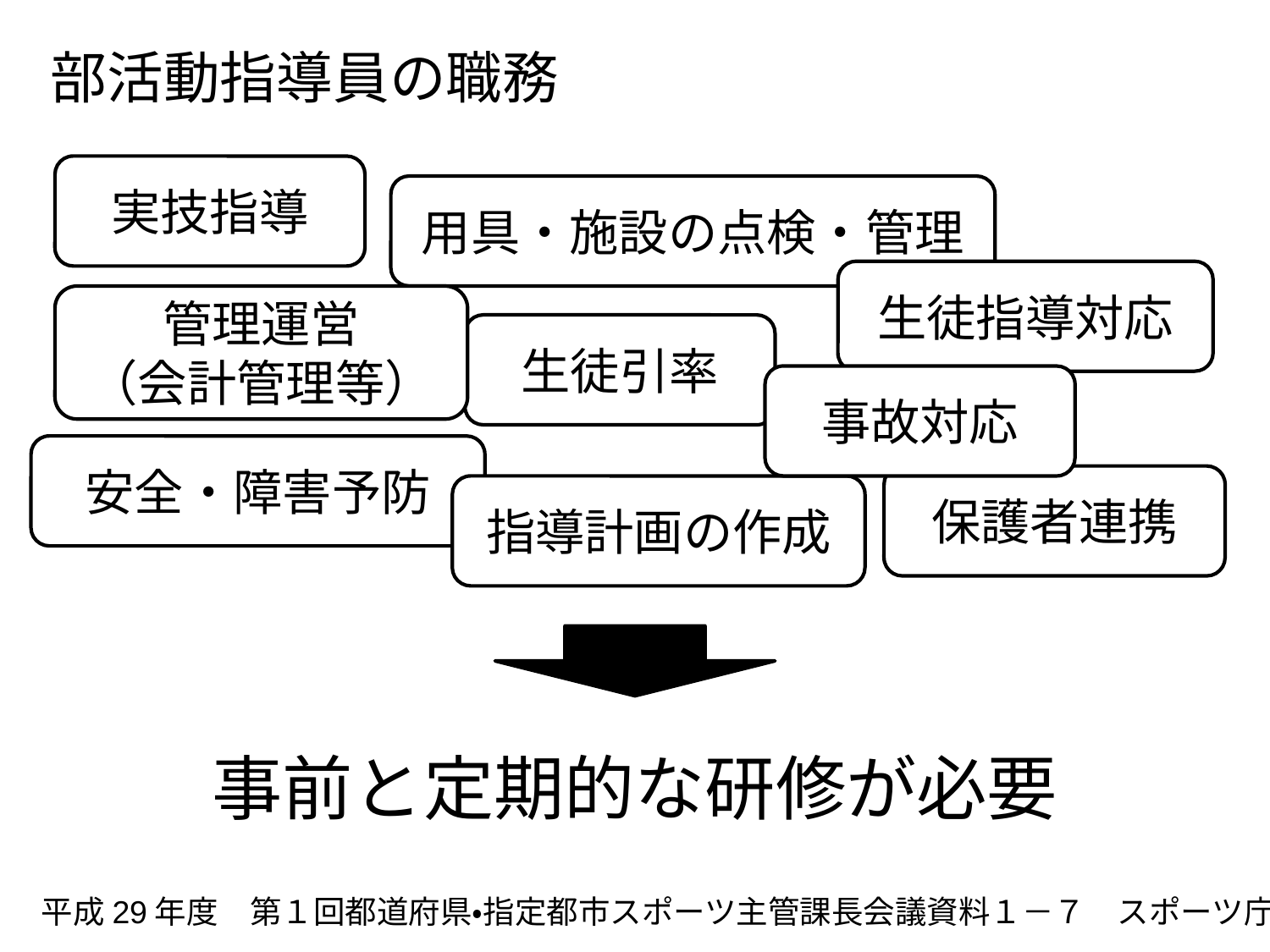

部活動指導員の職務
実技指導
用具・施設の点検・管理
生徒指導対応
管理運営
（会計管理等）
生徒引率
事故対応
安全・障害予防
保護者連携
指導計画の作成

事前と定期的な研修が必要
平成29年度　第１回都道府県・指定都市スポーツ主管課長会議資料１－７　スポーツ庁